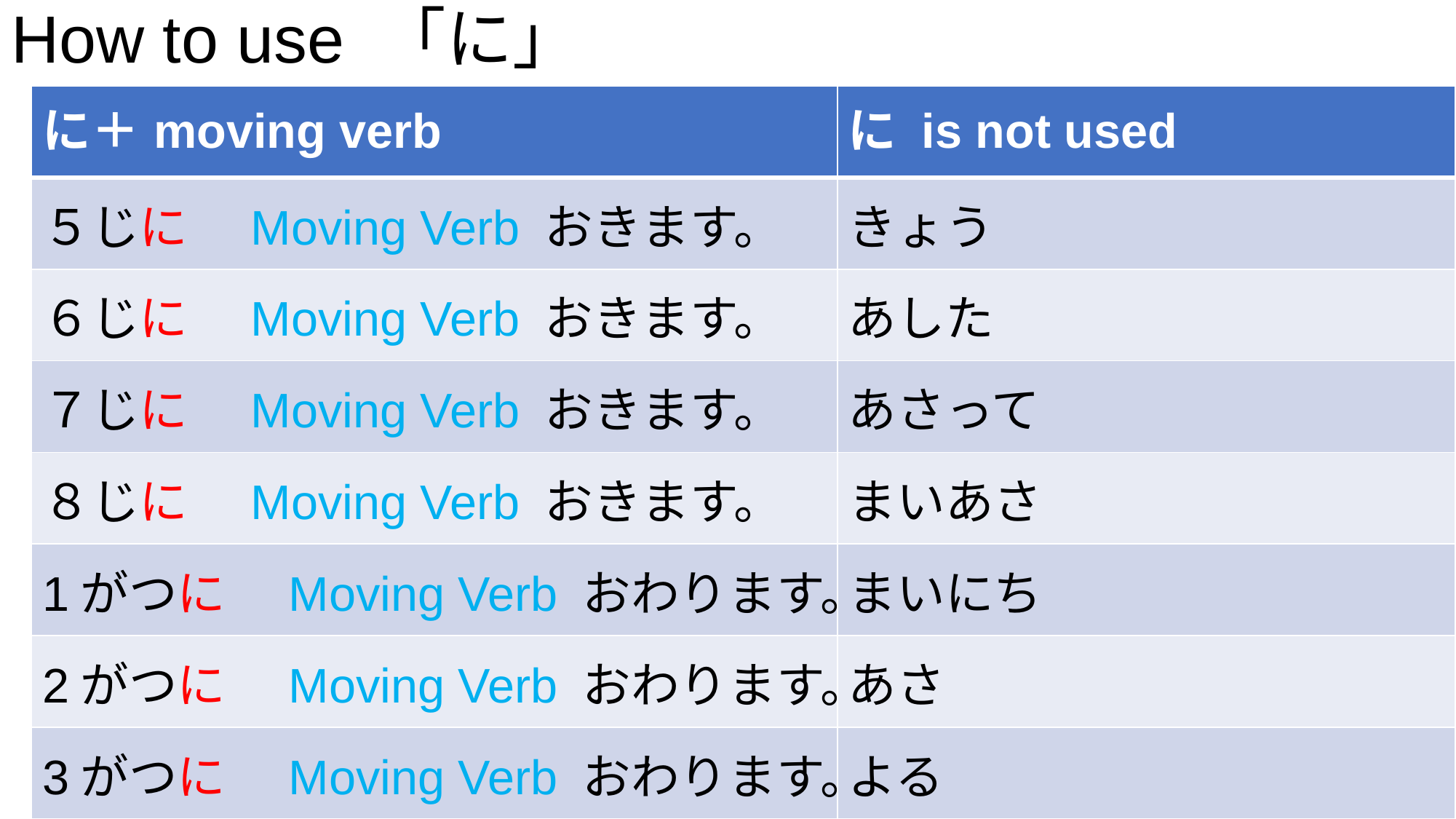

# How to use 「に」
| に＋moving verb | に is not used |
| --- | --- |
| ５じに　Moving Verb おきます。 | きょう |
| ６じに　Moving Verb おきます。 | あした |
| ７じに　Moving Verb おきます。 | あさって |
| ８じに　Moving Verb おきます。 | まいあさ |
| 1がつに　Moving Verb おわります。 | まいにち |
| 2がつに　Moving Verb おわります。 | あさ |
| 3がつに　Moving Verb おわります。 | よる |